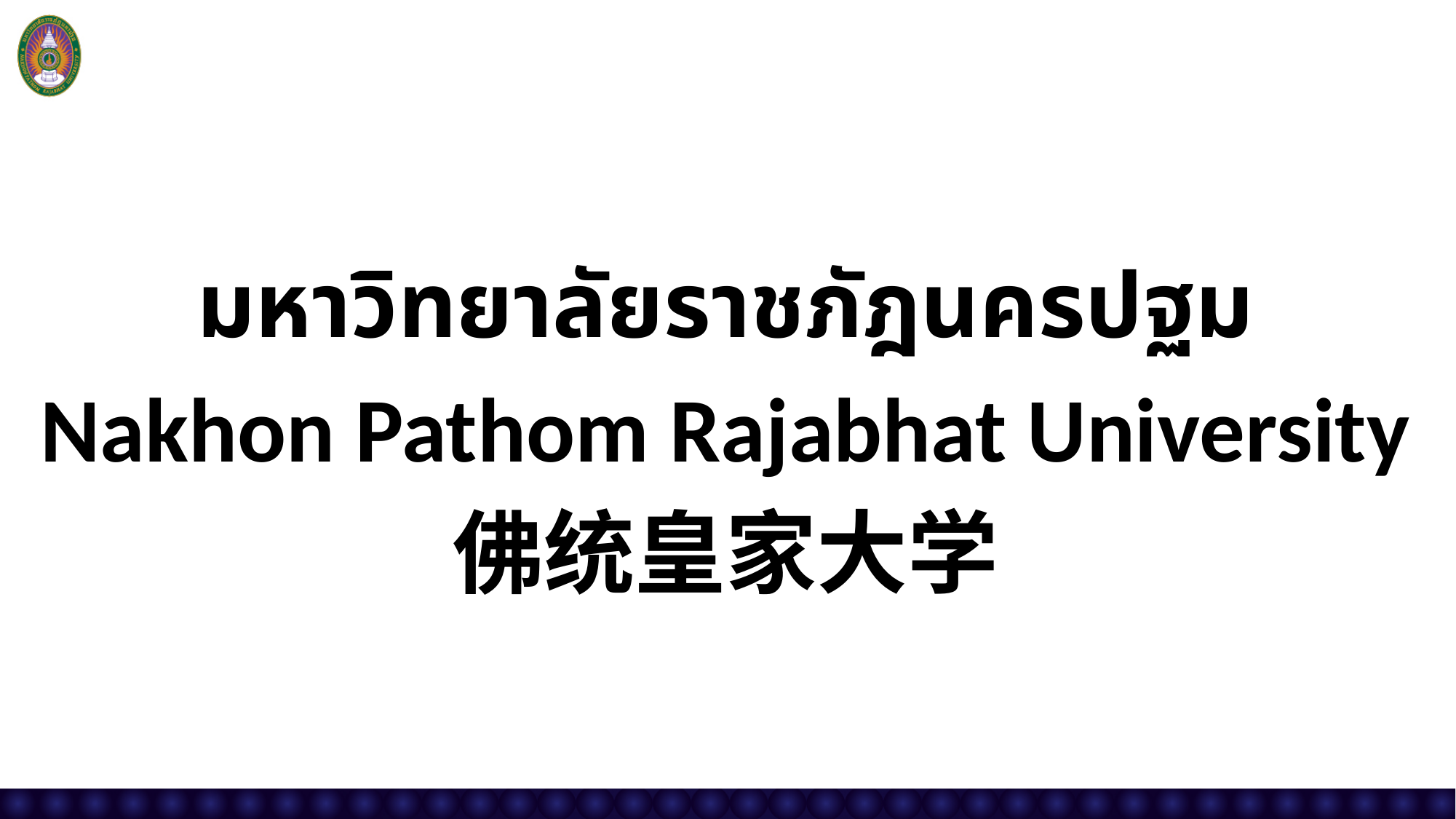

#

มหาวิทยาลัยราชภัฎนครปฐม
Nakhon Pathom Rajabhat University
佛统皇家大学